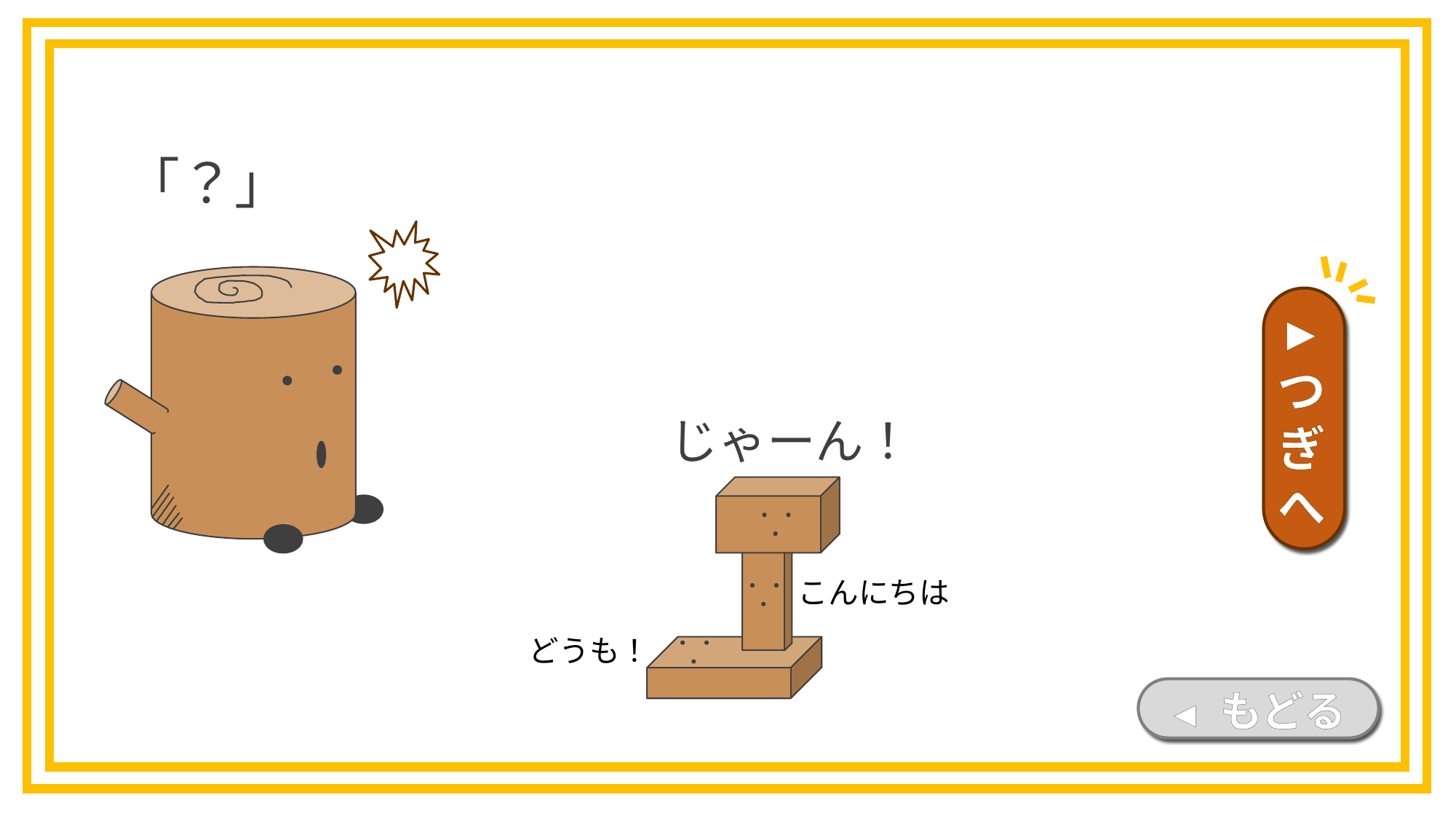

「？」

►つぎへ
じゃーん！

こんにちは

どうも！

◄ もどる